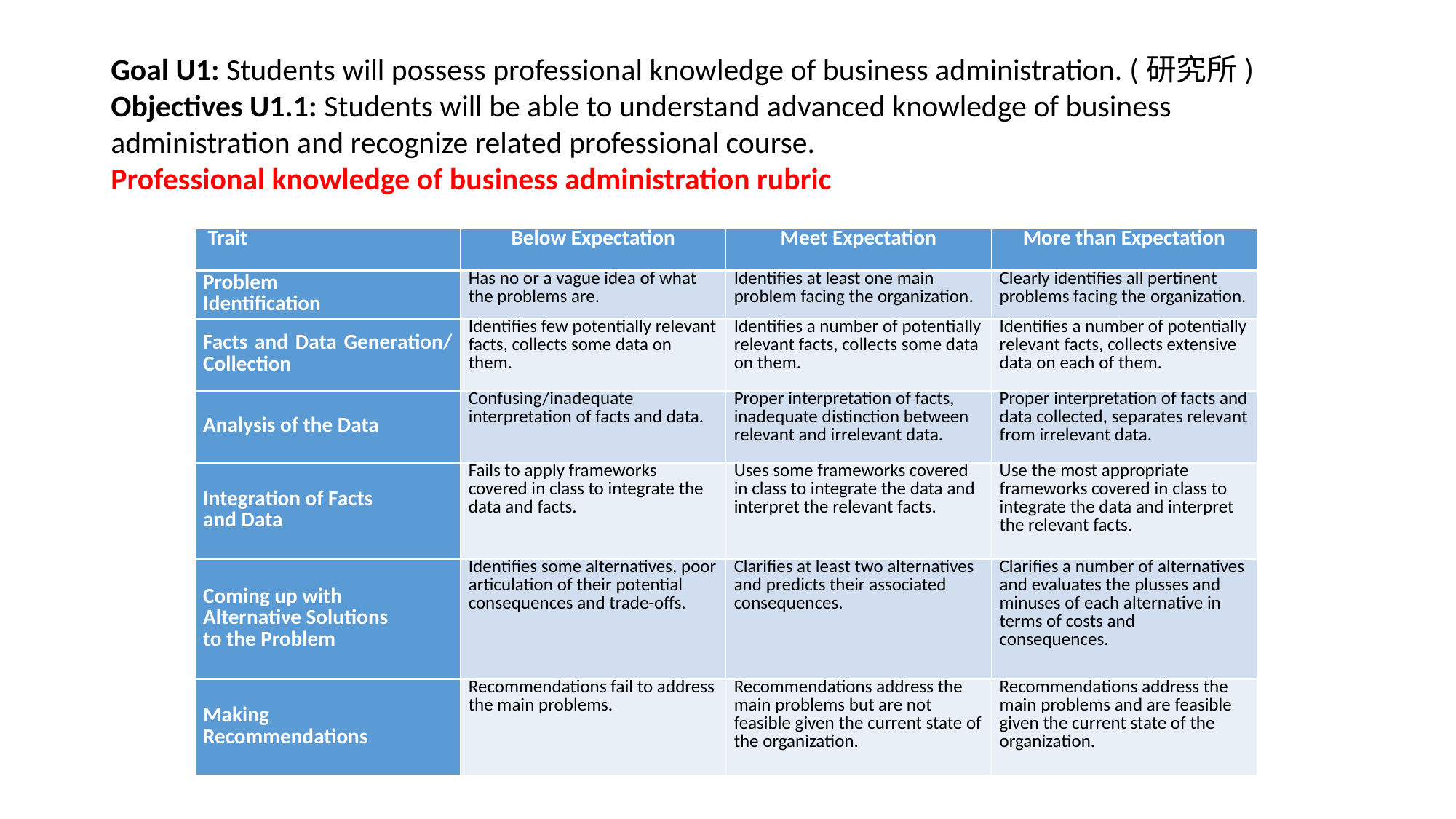

# Goal U1: Students will possess professional knowledge of business administration. (研究所) Objectives U1.1: Students will be able to understand advanced knowledge of business administration and recognize related professional course. Professional knowledge of business administration rubric
| Trait | Below Expectation | Meet Expectation | More than Expectation |
| --- | --- | --- | --- |
| Problem Identification | Has no or a vague idea of what the problems are. | Identifies at least one main problem facing the organization. | Clearly identifies all pertinent problems facing the organization. |
| Facts and Data Generation/ Collection | Identifies few potentially relevant facts, collects some data on them. | Identifies a number of potentially relevant facts, collects some data on them. | Identifies a number of potentially relevant facts, collects extensive data on each of them. |
| Analysis of the Data | Confusing/inadequate interpretation of facts and data. | Proper interpretation of facts, inadequate distinction between relevant and irrelevant data. | Proper interpretation of facts and data collected, separates relevant from irrelevant data. |
| Integration of Facts and Data | Fails to apply frameworks covered in class to integrate the data and facts. | Uses some frameworks covered in class to integrate the data and interpret the relevant facts. | Use the most appropriate frameworks covered in class to integrate the data and interpret the relevant facts. |
| Coming up with Alternative Solutions to the Problem | Identifies some alternatives, poor articulation of their potential consequences and trade-offs. | Clarifies at least two alternatives and predicts their associated consequences. | Clarifies a number of alternatives and evaluates the plusses and minuses of each alternative in terms of costs and consequences. |
| Making Recommendations | Recommendations fail to address the main problems. | Recommendations address the main problems but are not feasible given the current state of the organization. | Recommendations address the main problems and are feasible given the current state of the organization. |